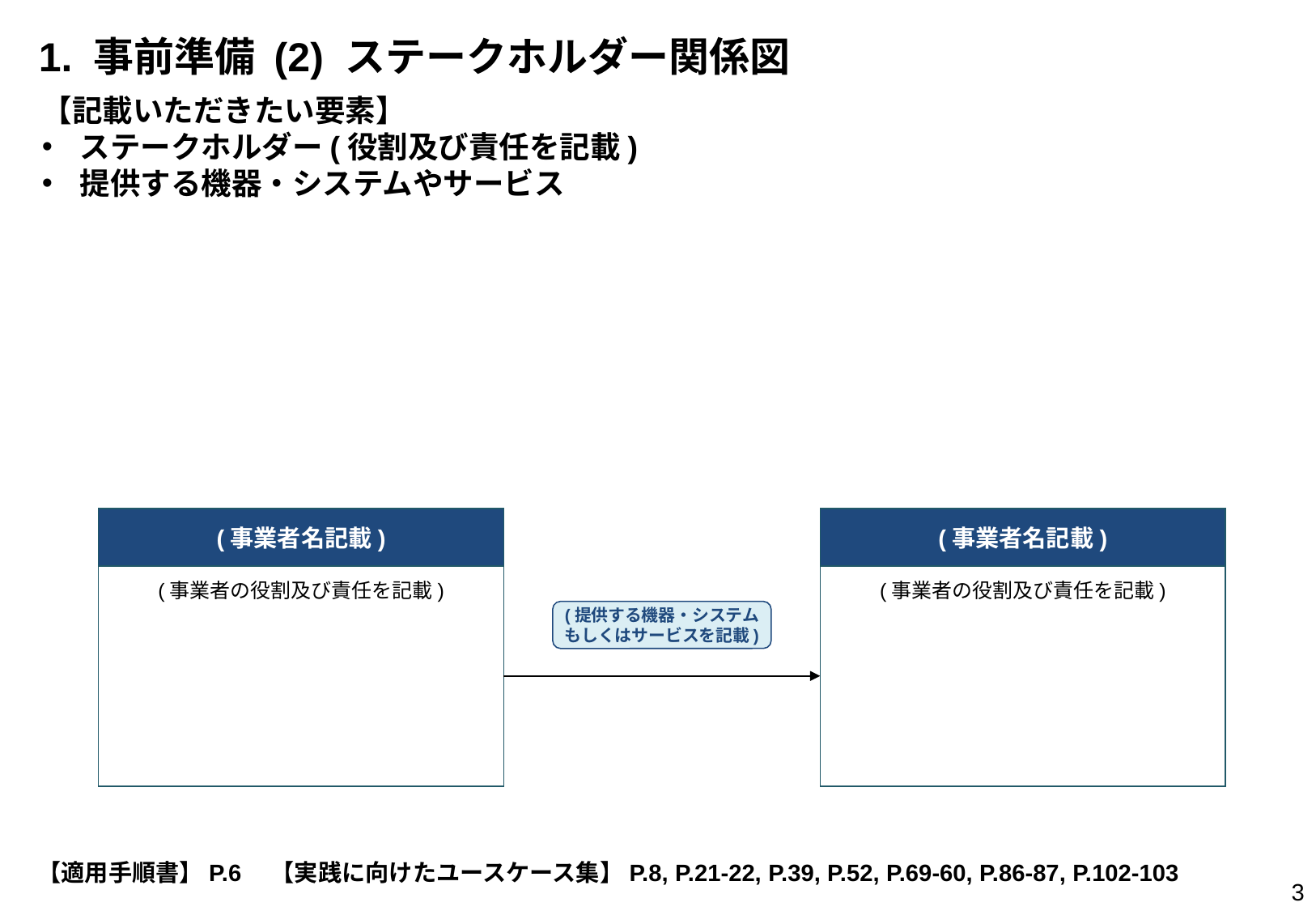

# 1. 事前準備 (2) ステークホルダー関係図
【記載いただきたい要素】
ステークホルダー(役割及び責任を記載)
提供する機器・システムやサービス

(事業者名記載)
(事業者名記載)
(事業者の役割及び責任を記載)
(事業者の役割及び責任を記載)
(提供する機器・システム
もしくはサービスを記載)
【適用手順書】P.6　【実践に向けたユースケース集】P.8, P.21-22, P.39, P.52, P.69-60, P.86-87, P.102-103

3